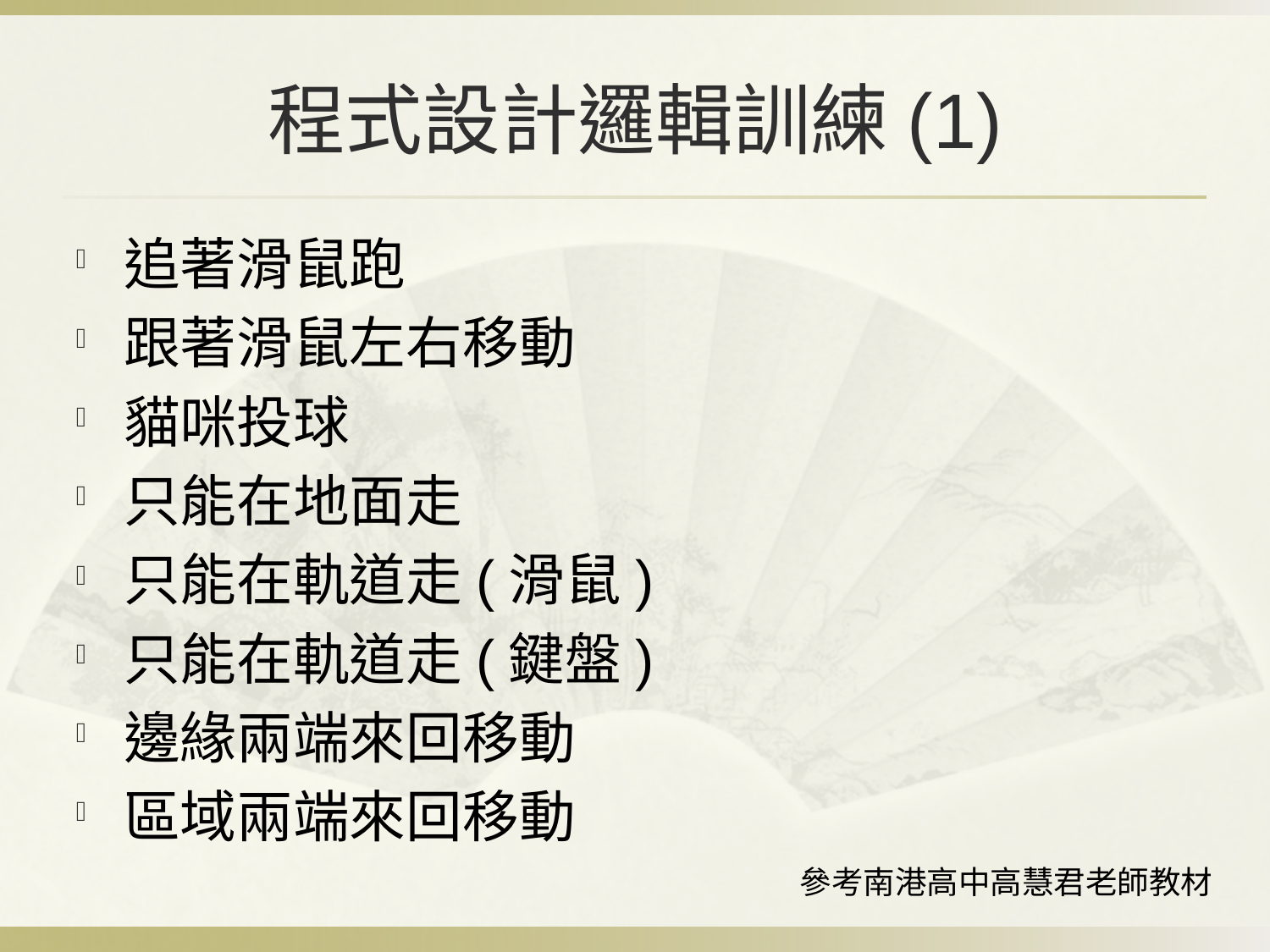

# 程式設計邏輯訓練(1)
追著滑鼠跑
跟著滑鼠左右移動
貓咪投球
只能在地面走
只能在軌道走(滑鼠)
只能在軌道走(鍵盤)
邊緣兩端來回移動
區域兩端來回移動

參考南港高中高慧君老師教材